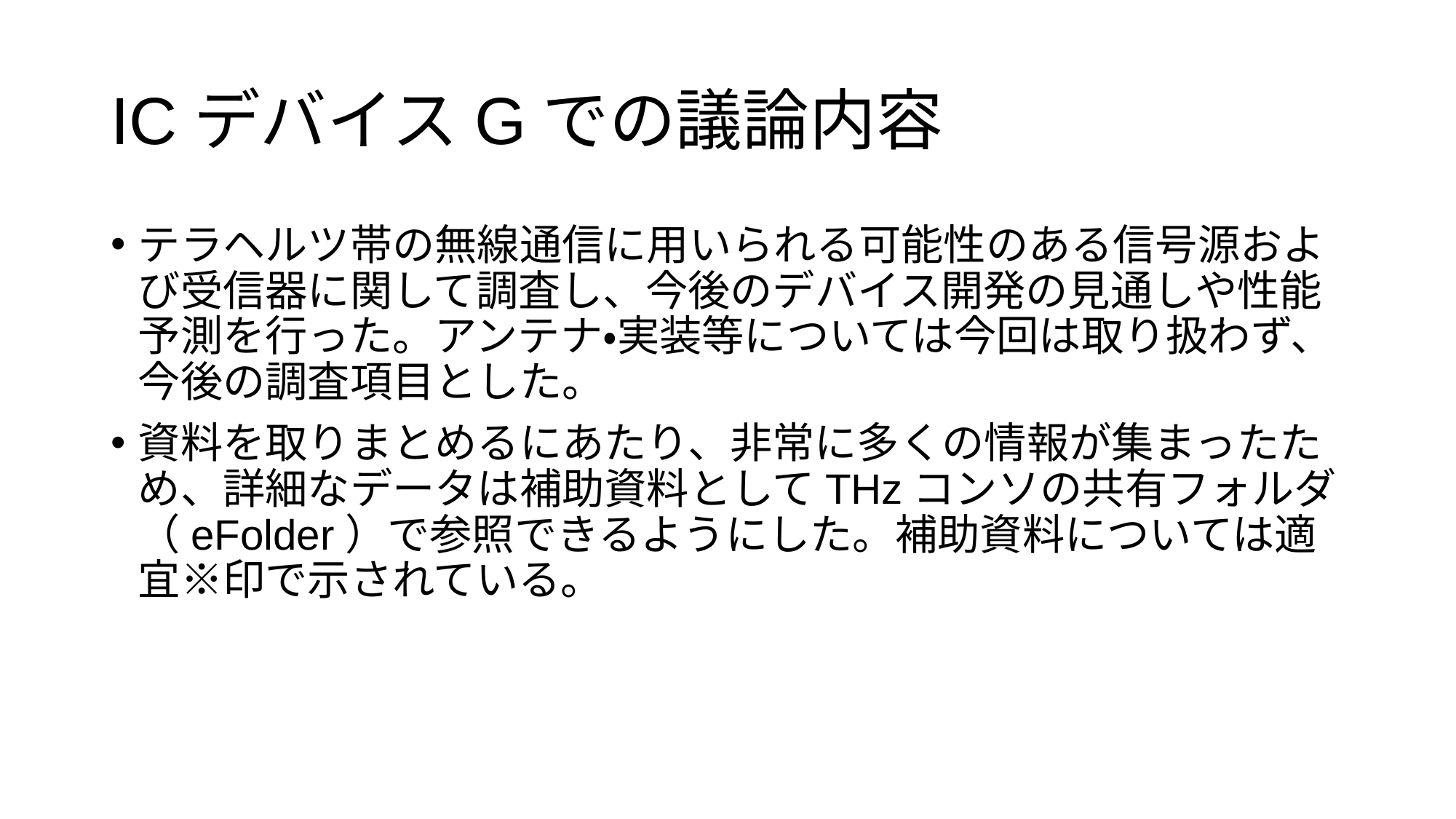

# ICデバイスGでの議論内容
テラヘルツ帯の無線通信に用いられる可能性のある信号源および受信器に関して調査し、今後のデバイス開発の見通しや性能予測を行った。アンテナ・実装等については今回は取り扱わず、今後の調査項目とした。
資料を取りまとめるにあたり、非常に多くの情報が集まったため、詳細なデータは補助資料としてTHzコンソの共有フォルダ（eFolder）で参照できるようにした。補助資料については適宜※印で示されている。